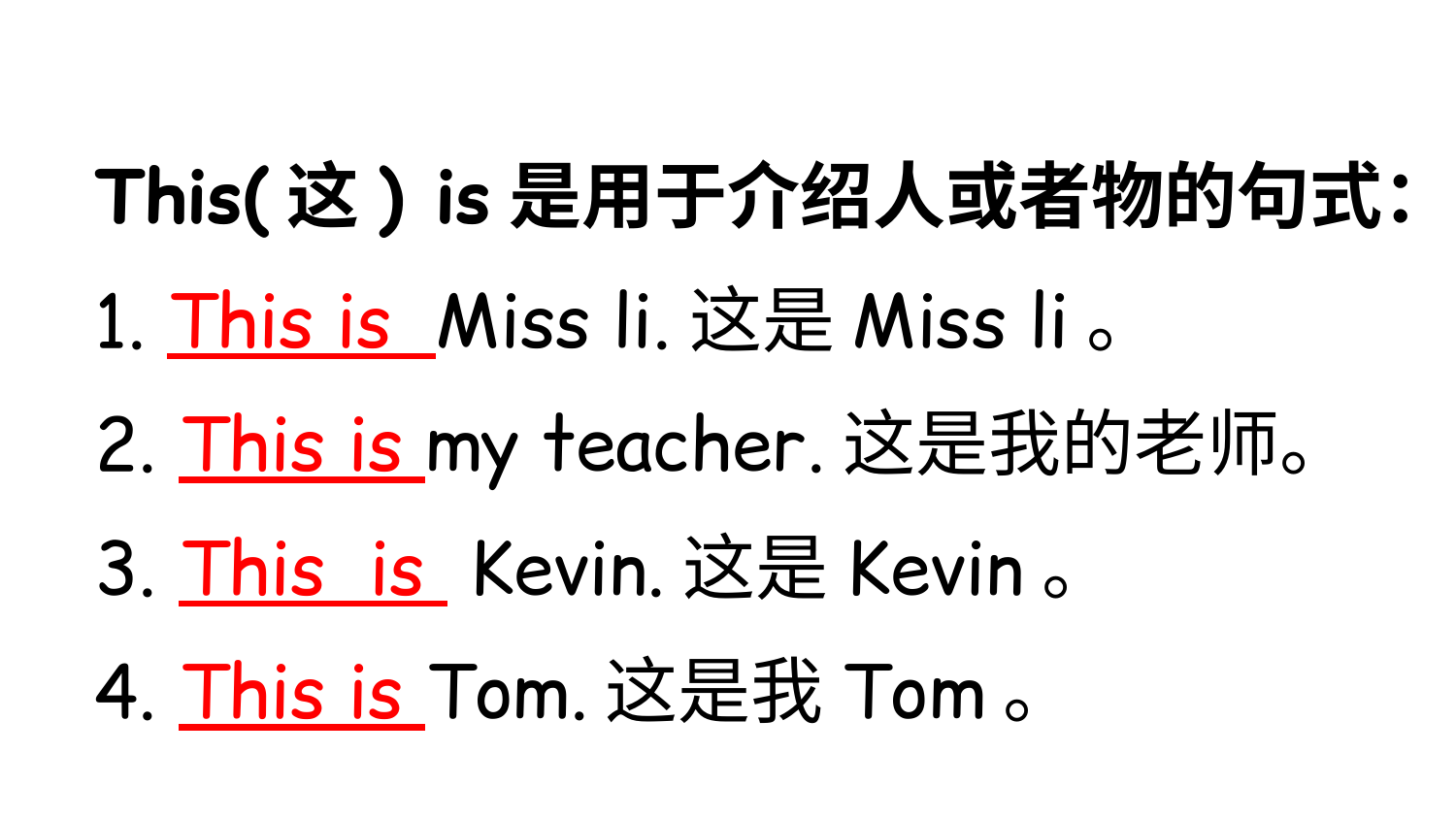

This(这) is是用于介绍人或者物的句式：
1. This is  Miss li.这是Miss li。
2. This is my teacher.这是我的老师。
3. This  is  Kevin.这是Kevin。
4. This is Tom.这是我Tom。